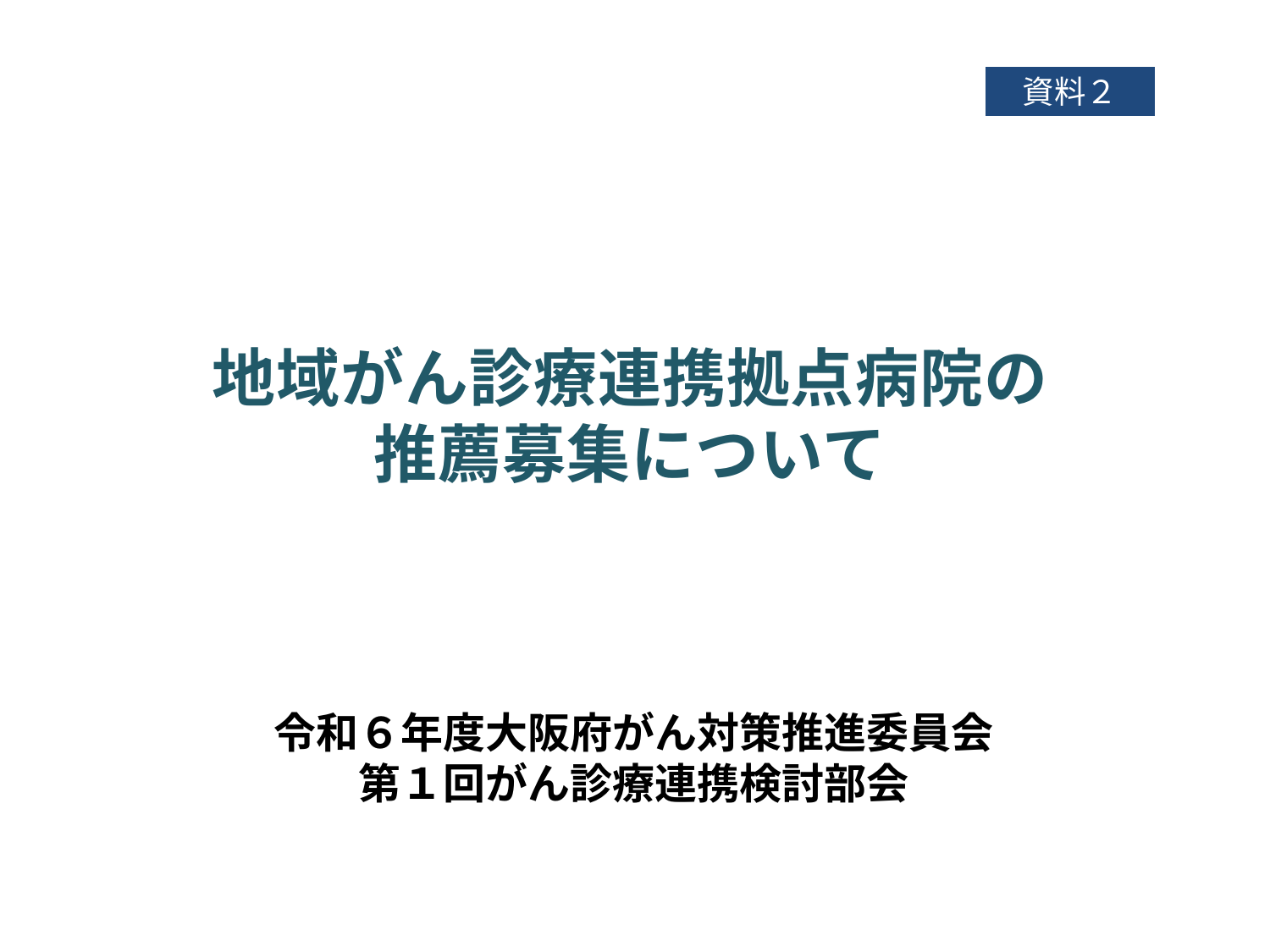

資料２
地域がん診療連携拠点病院の
推薦募集について
令和６年度大阪府がん対策推進委員会
第１回がん診療連携検討部会